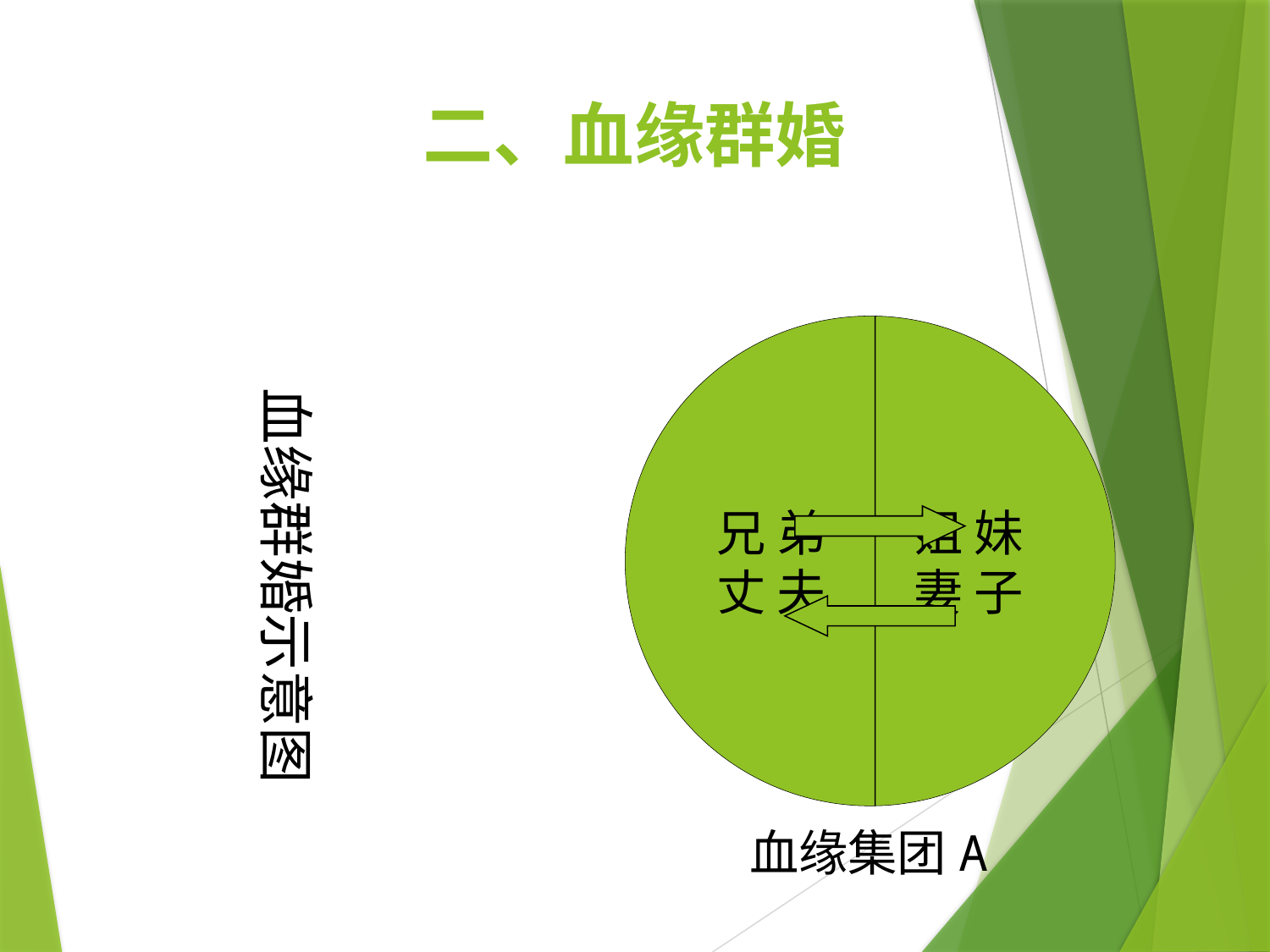

# 二、血缘群婚
兄 弟        姐 妹
丈 夫        妻 子

血缘群婚示意图

血缘集团A